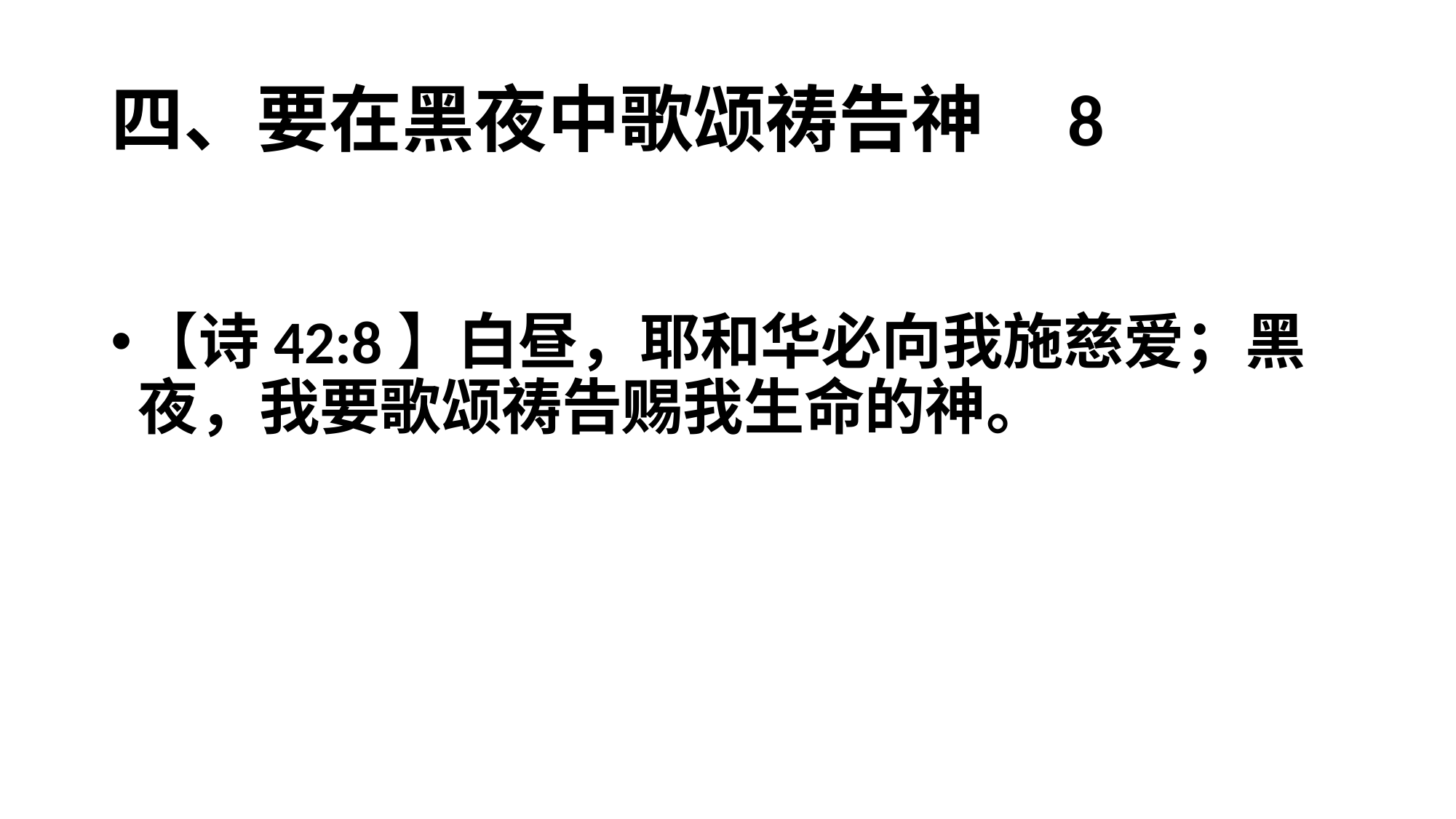

# 四、要在黑夜中歌颂祷告神    8

【诗42:8】白昼，耶和华必向我施慈爱；黑夜，我要歌颂祷告赐我生命的神。